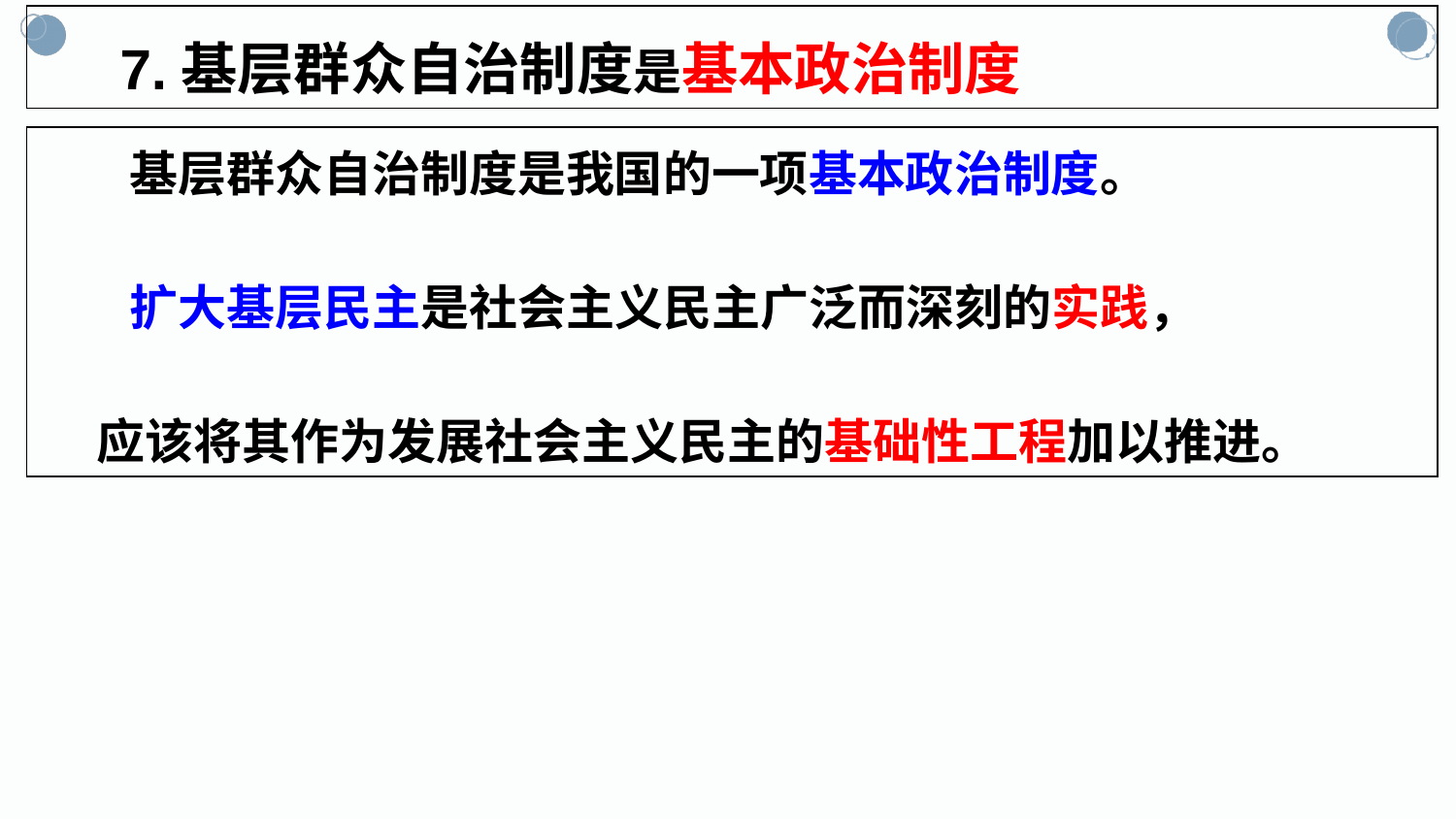

7.基层群众自治制度是基本政治制度
       基层群众自治制度是我国的一项基本政治制度。

       扩大基层民主是社会主义民主广泛而深刻的实践，

    应该将其作为发展社会主义民主的基础性工程加以推进。